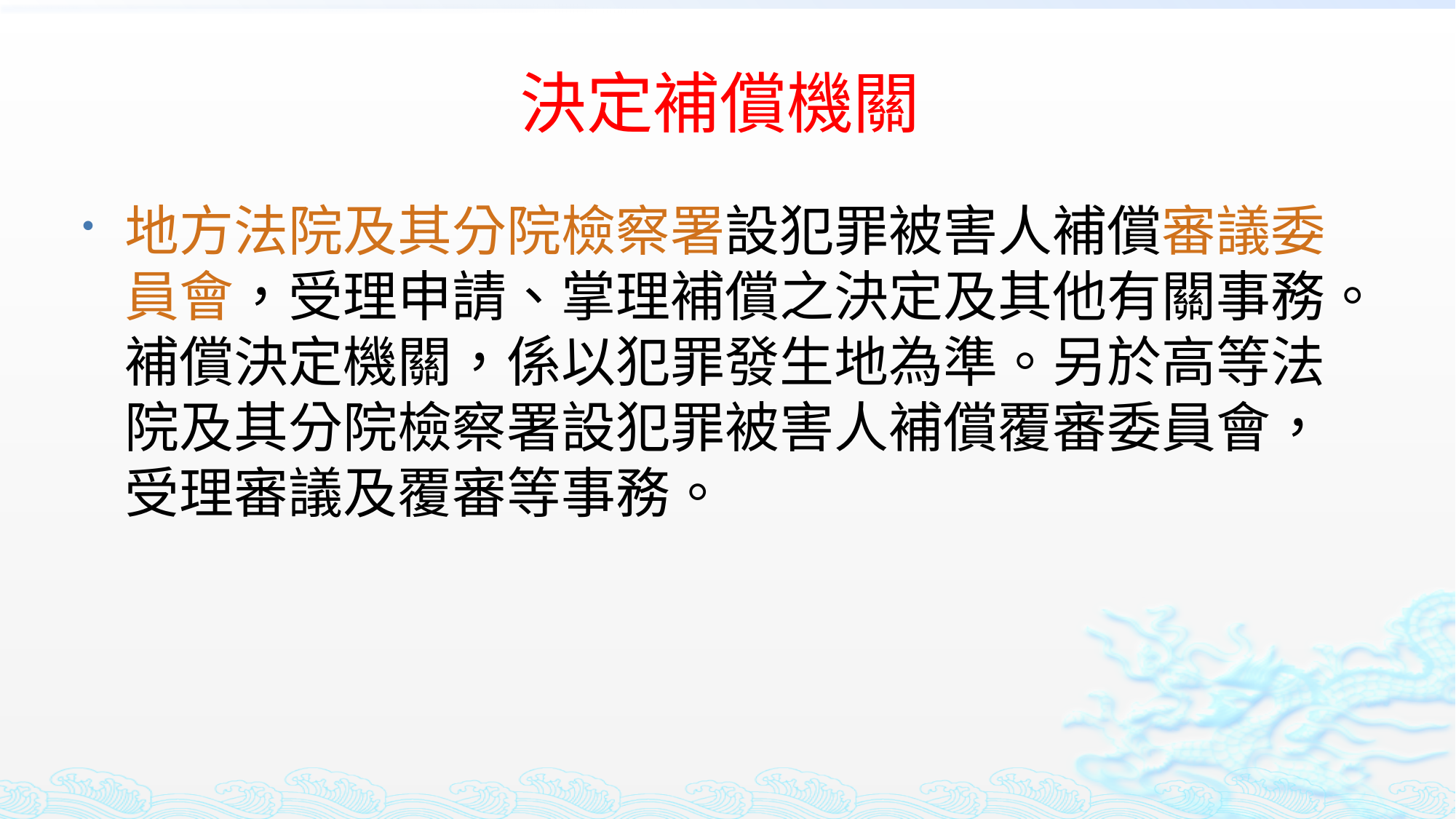

# 決定補償機關
地方法院及其分院檢察署設犯罪被害人補償審議委員會，受理申請、掌理補償之決定及其他有關事務。補償決定機關，係以犯罪發生地為準。另於高等法院及其分院檢察署設犯罪被害人補償覆審委員會，受理審議及覆審等事務。